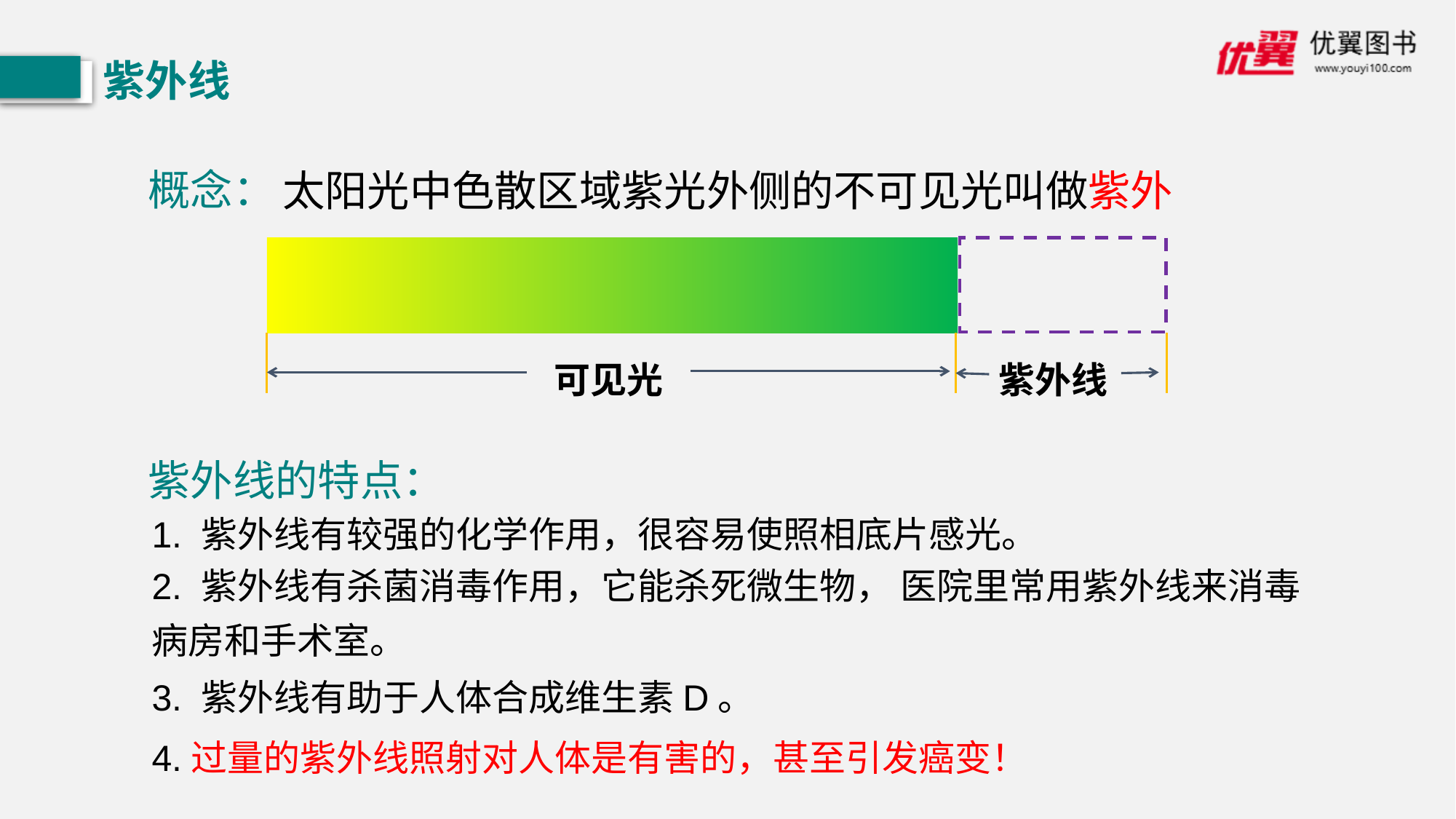

紫外线

概念：
太阳光中色散区域紫光外侧的不可见光叫做紫外线。

可见光
紫外线
紫外线的特点：
1. 紫外线有较强的化学作用，很容易使照相底片感光。
2. 紫外线有杀菌消毒作用，它能杀死微生物， 医院里常用紫外线来消毒病房和手术室。
3. 紫外线有助于人体合成维生素D。
4.过量的紫外线照射对人体是有害的，甚至引发癌变！